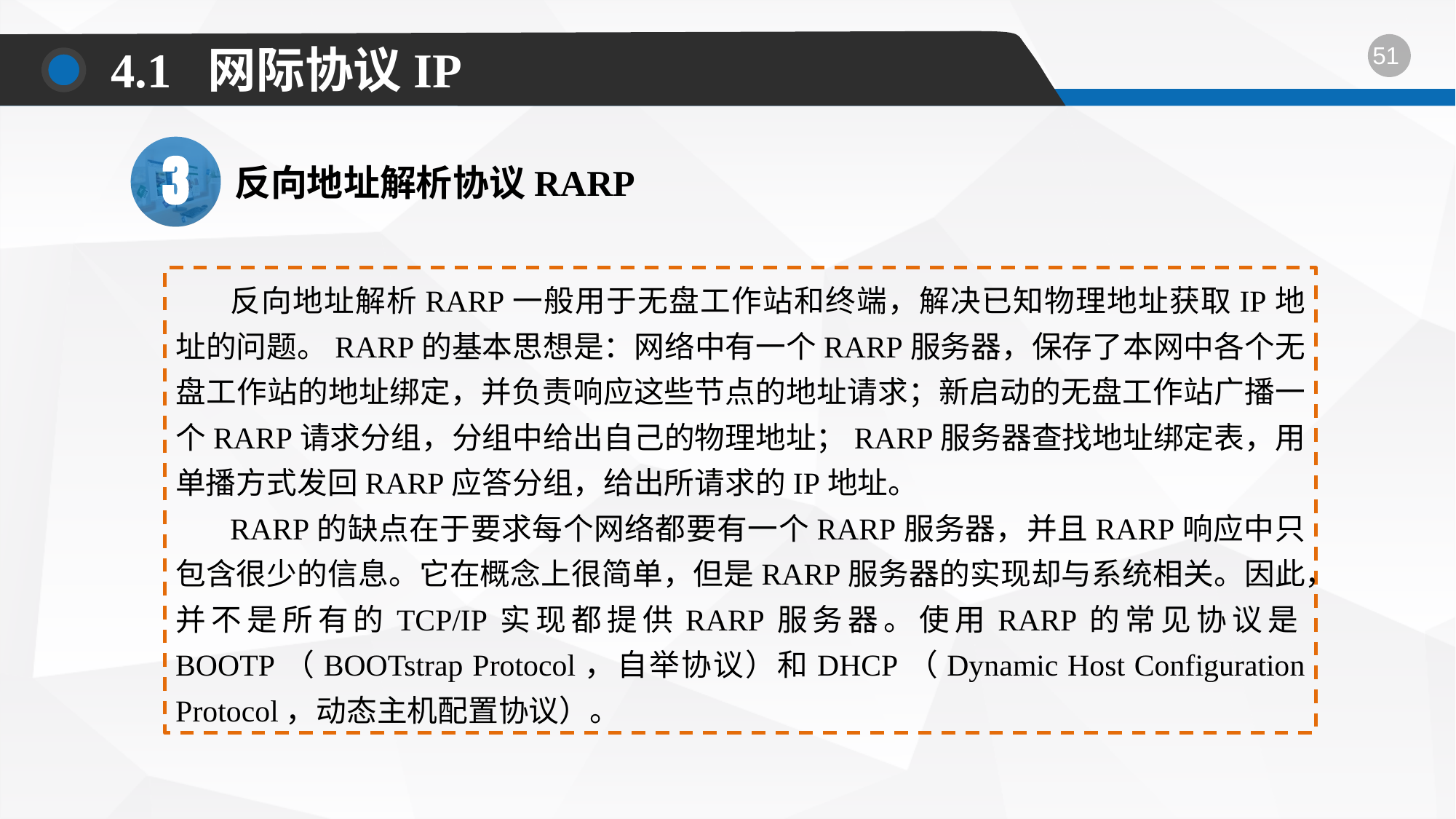

4.1  网际协议IP

3
反向地址解析协议RARP
反向地址解析RARP一般用于无盘工作站和终端，解决已知物理地址获取IP地址的问题。RARP的基本思想是：网络中有一个RARP服务器，保存了本网中各个无盘工作站的地址绑定，并负责响应这些节点的地址请求；新启动的无盘工作站广播一个RARP请求分组，分组中给出自己的物理地址；RARP服务器查找地址绑定表，用单播方式发回RARP应答分组，给出所请求的IP地址。
RARP的缺点在于要求每个网络都要有一个RARP服务器，并且RARP响应中只包含很少的信息。它在概念上很简单，但是RARP服务器的实现却与系统相关。因此，并不是所有的TCP/IP实现都提供RARP服务器。使用RARP的常见协议是BOOTP（BOOTstrap Protocol，自举协议）和DHCP（Dynamic Host Configuration Protocol，动态主机配置协议）。